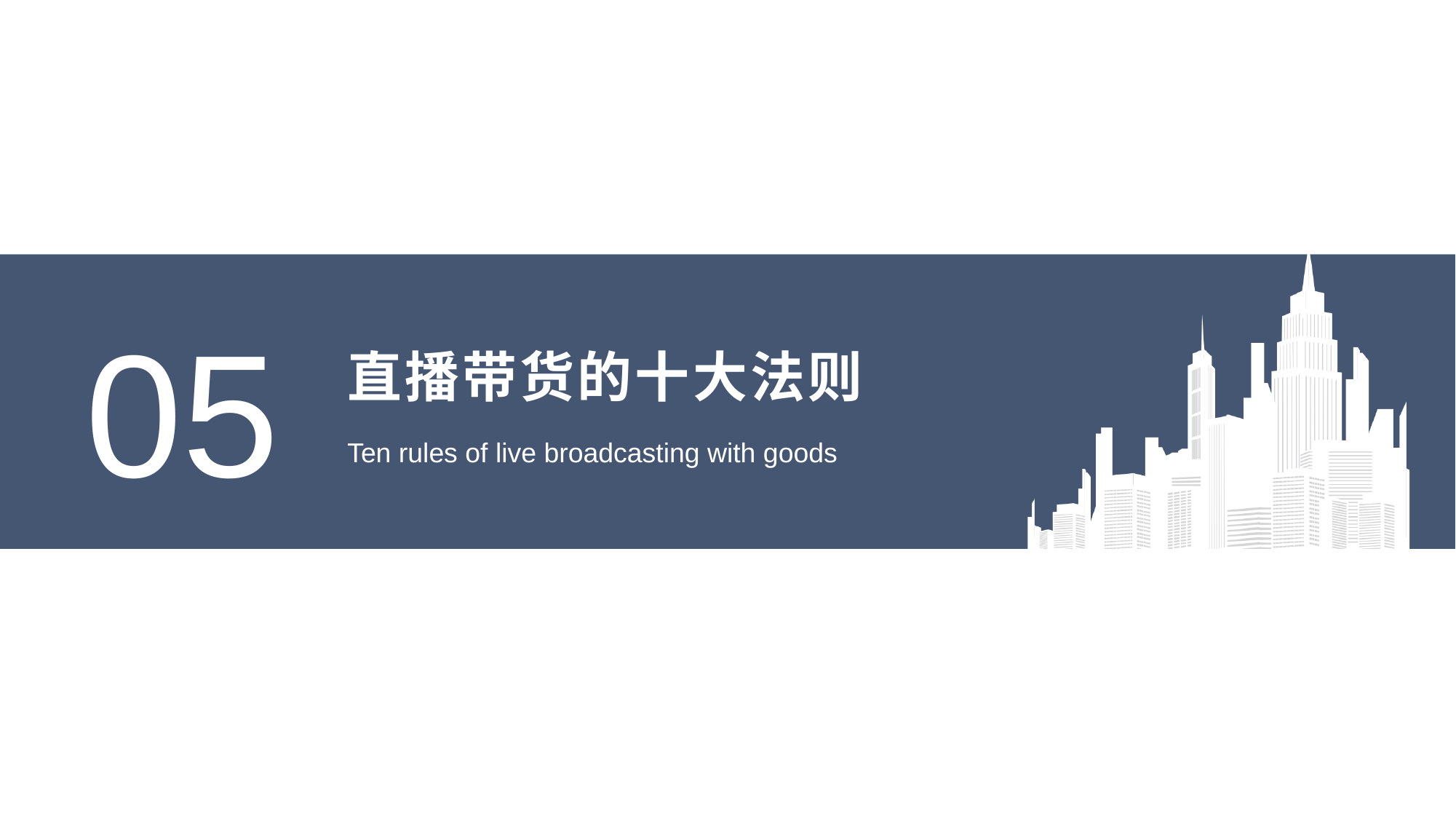

05
# 直播带货的十大法则
Ten rules of live broadcasting with goods